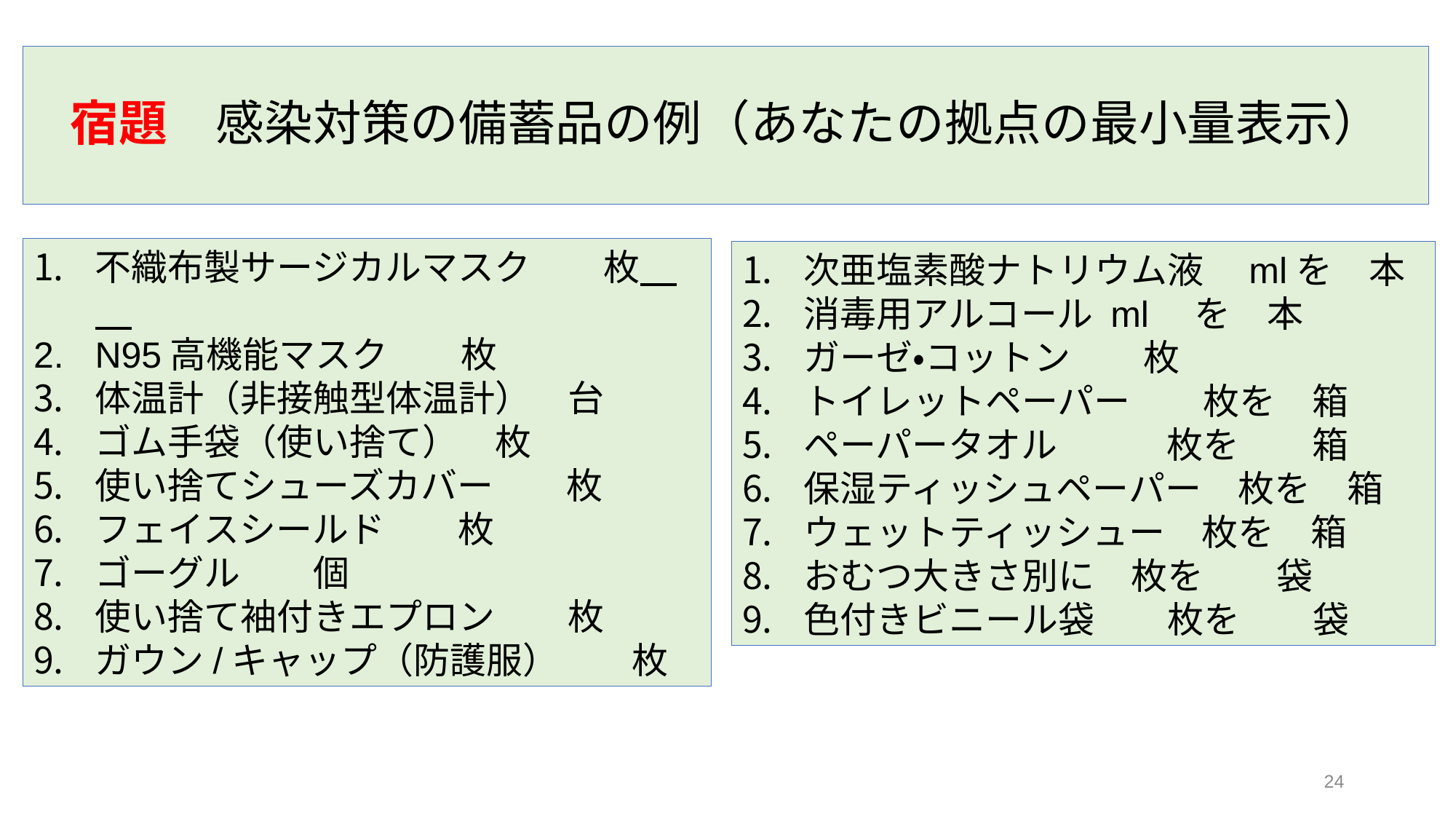

宿題　感染対策の備蓄品の例（あなたの拠点の最小量表示）
不織布製サージカルマスク　　枚
N95高機能マスク　　枚
体温計（非接触型体温計）　台
ゴム手袋（使い捨て）　枚
使い捨てシューズカバー　　枚
フェイスシールド　　枚
ゴーグル　　個
使い捨て袖付きエプロン　　枚
ガウン/キャップ（防護服）　　枚
次亜塩素酸ナトリウム液　mlを　本
消毒用アルコール ml　を　本
ガーゼ・コットン　　枚
トイレットペーパー　　枚を　箱
ペーパータオル　　　枚を　　箱
保湿ティッシュペーパー　枚を　箱
ウェットティッシュー　枚を　箱
おむつ大きさ別に　枚を　　袋
色付きビニール袋　　枚を　　袋
24